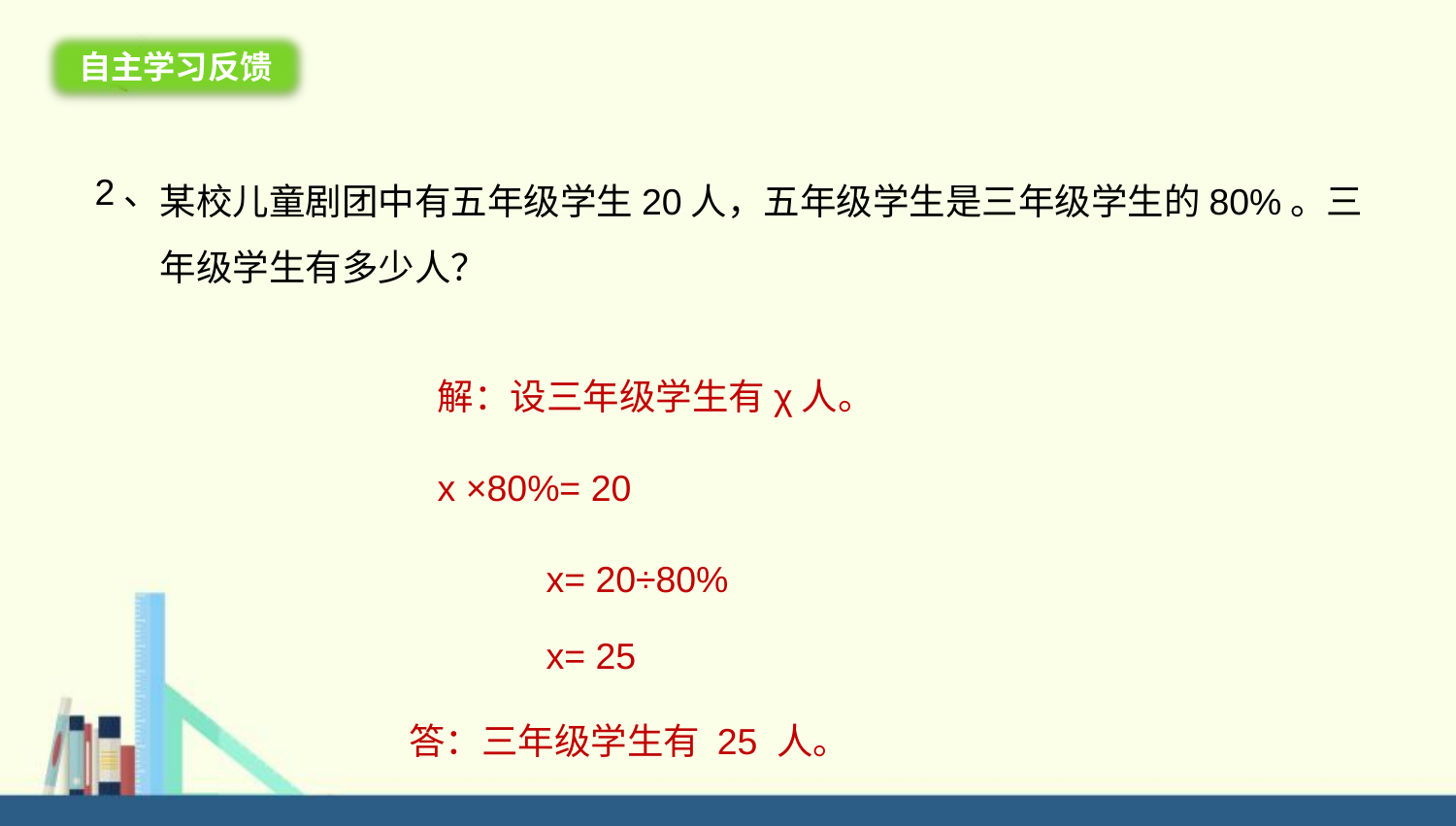

自主学习反馈
某校儿童剧团中有五年级学生20人，五年级学生是三年级学生的80%。三年级学生有多少人？
2、
解：设三年级学生有χ人。
x ×80%= 20
x= 20÷80%
x= 25
答：三年级学生有 25 人。